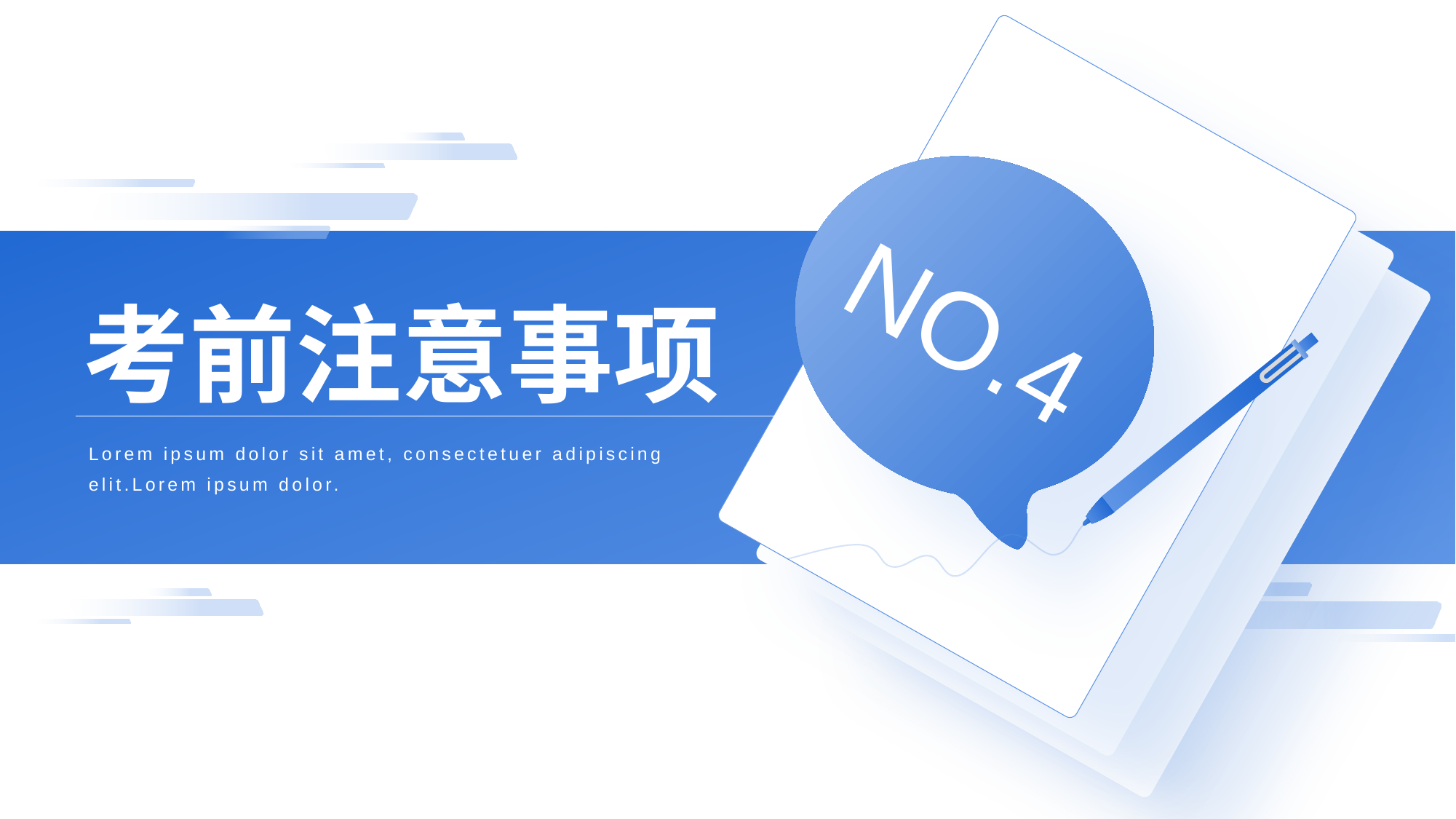

NO.4

01

02

03

01

02

03

考前注意事项
Lorem ipsum dolor sit amet, consectetuer adipiscing elit.Lorem ipsum dolor.